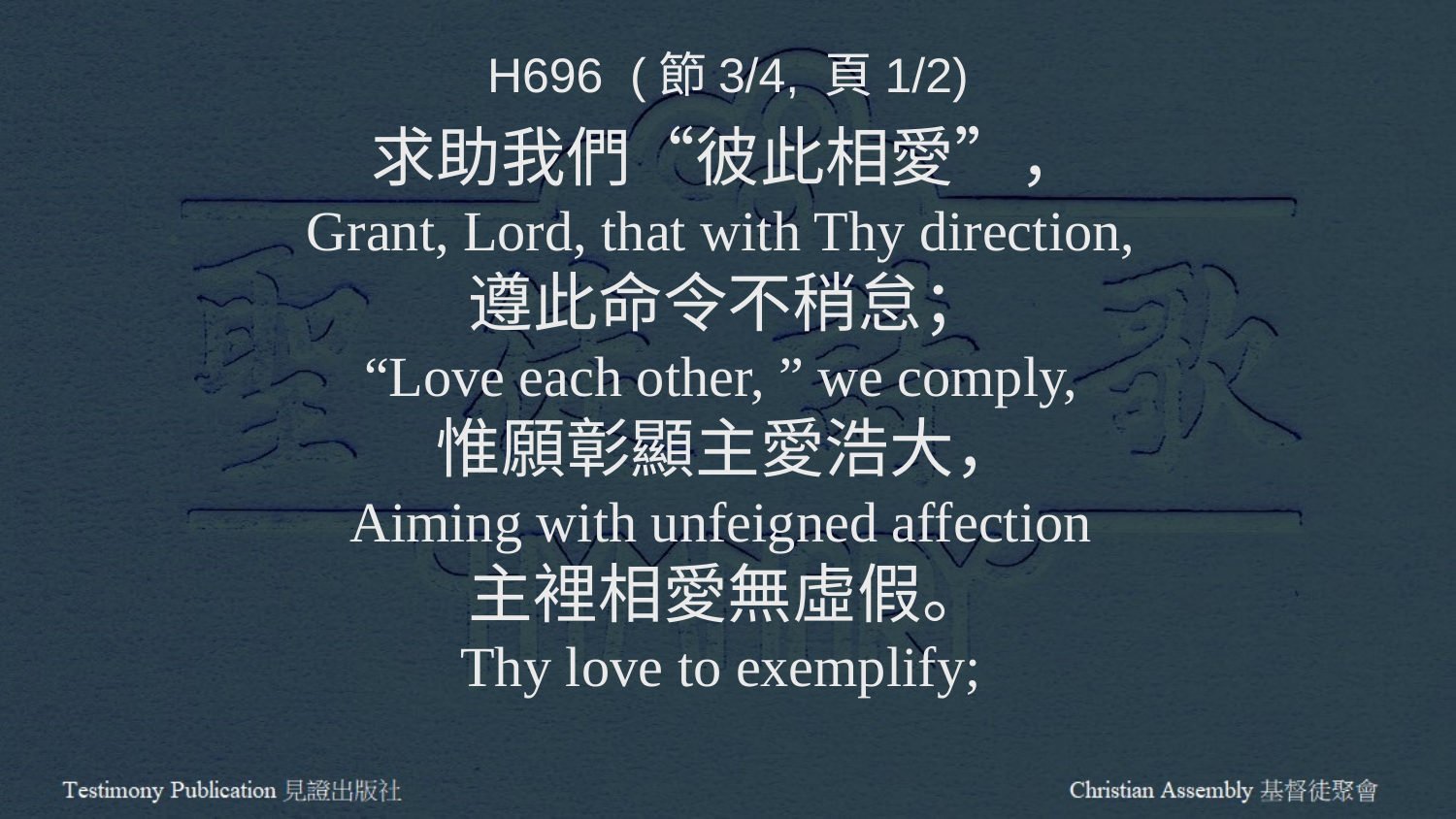

H696  (節3/4, 頁1/2)
求助我們“彼此相愛”，
Grant, Lord, that with Thy direction,
遵此命令不稍怠；
“Love each other, ” we comply,
惟願彰顯主愛浩大，
Aiming with unfeigned affection
主裡相愛無虛假。
Thy love to exemplify;